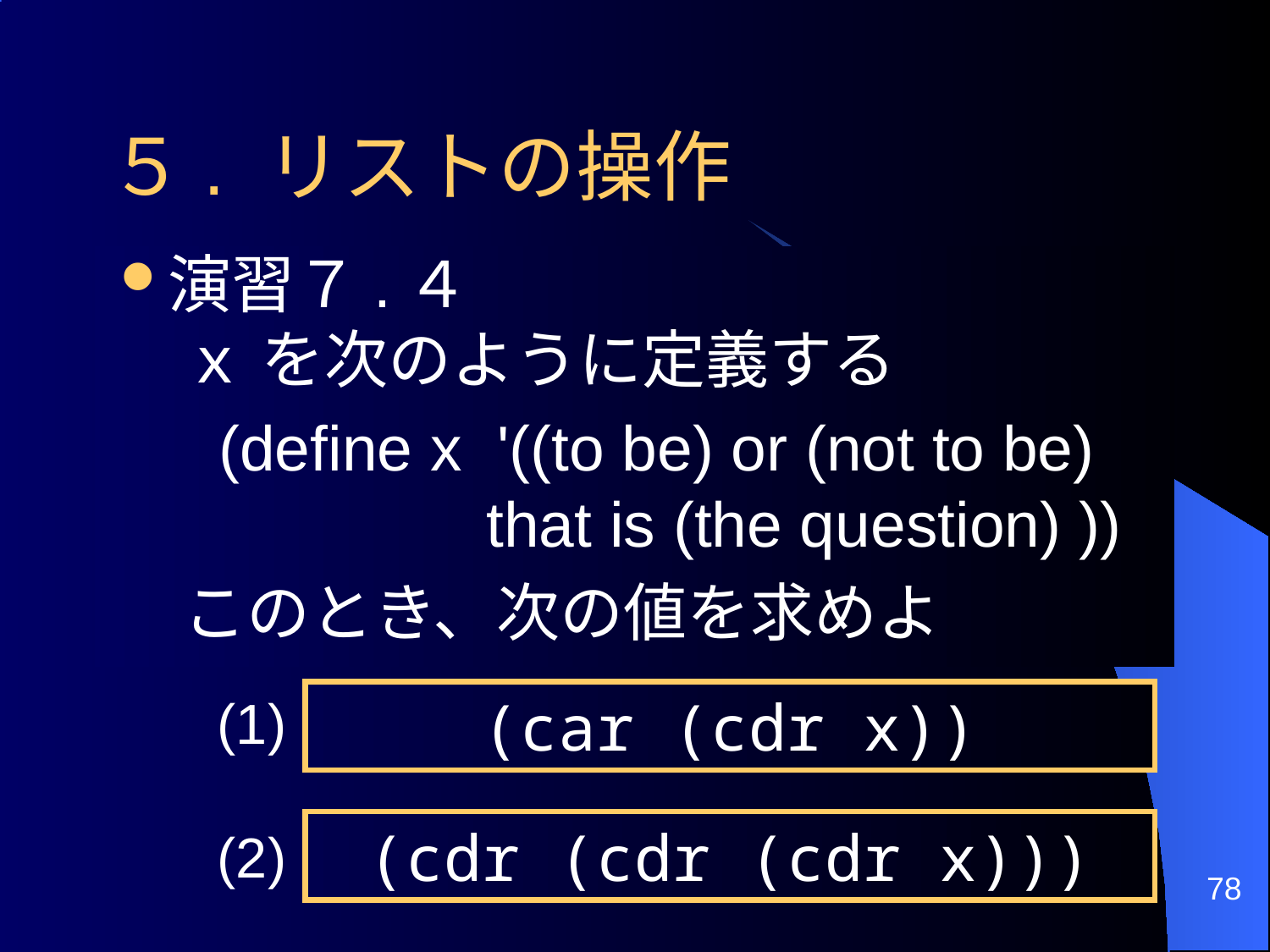

５. リストの操作
演習７.４
ｘ を次のように定義する
  (define x  '((to be) or (not to be)
               that is (the question) ))
このとき、次の値を求めよ
(1)
(car (cdr x))
(cdr (cdr (cdr x)))
(2)
78